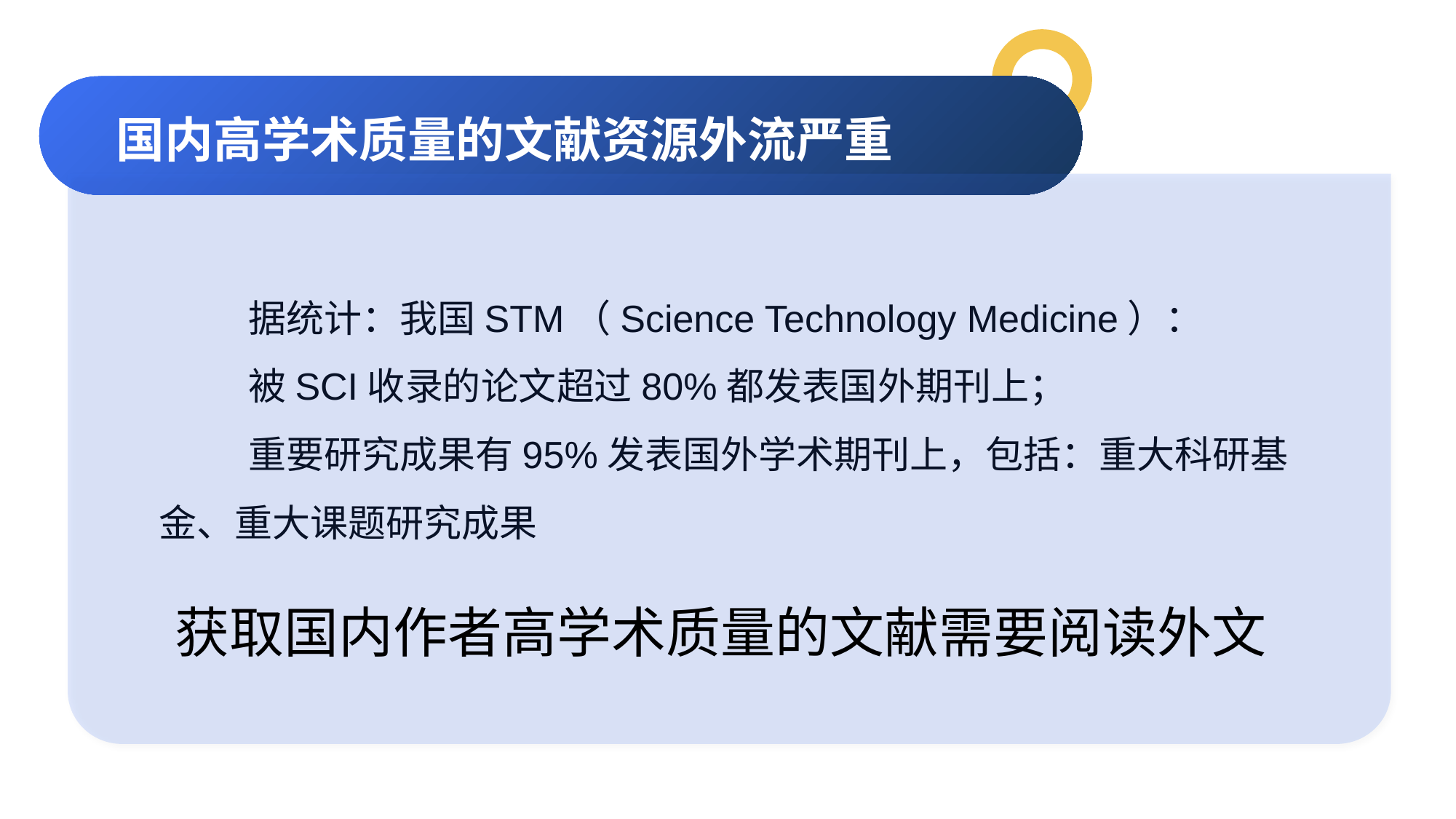

国内高学术质量的文献资源外流严重

据统计：我国STM（Science Technology Medicine）：
被SCI收录的论文超过80%都发表国外期刊上；
重要研究成果有95%发表国外学术期刊上，包括：重大科研基金、重大课题研究成果
获取国内作者高学术质量的文献需要阅读外文